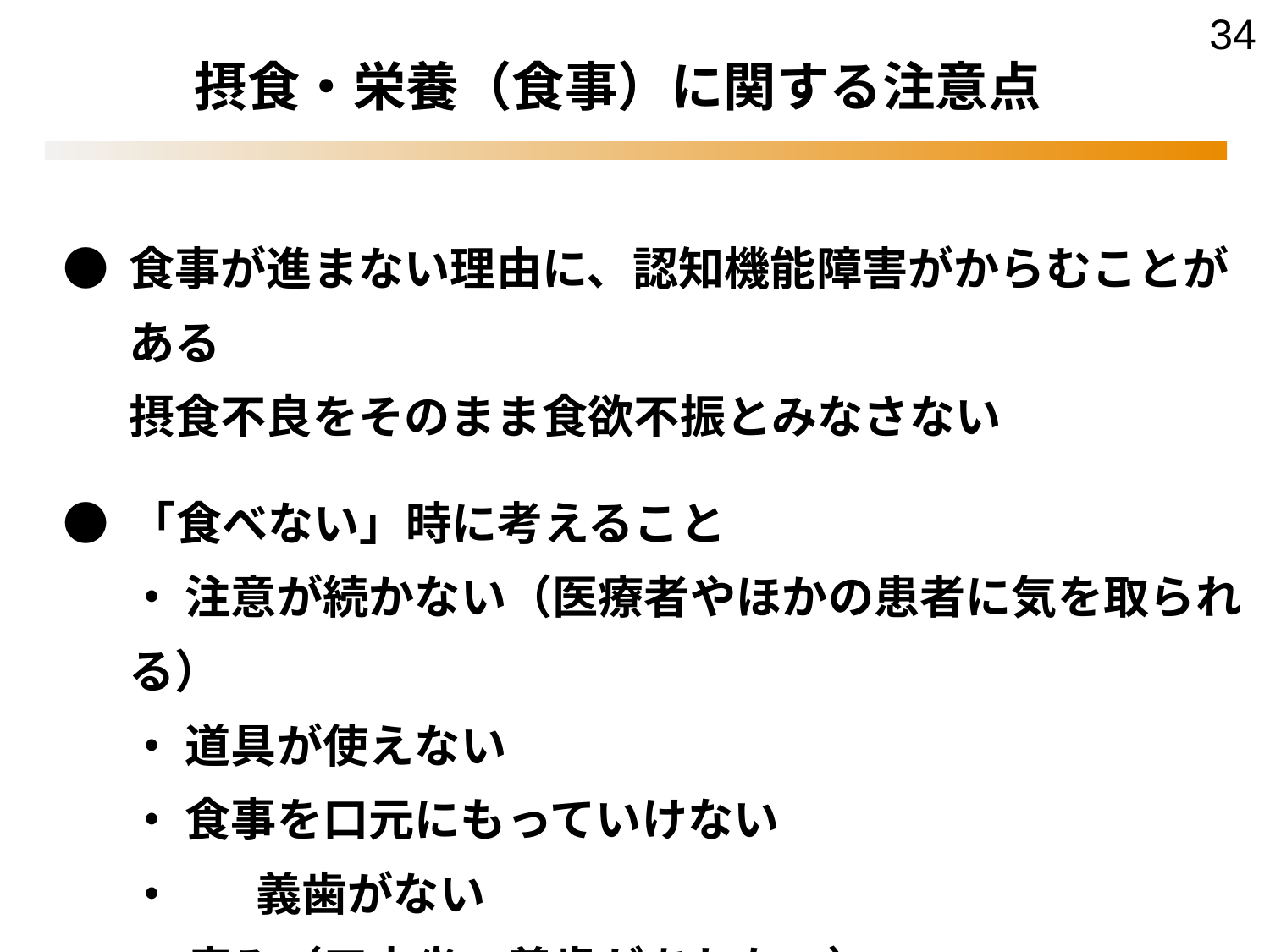

34
摂食・栄養（食事）に関する注意点

  ●	食事が進まない理由に、認知機能障害がからむことがある
摂食不良をそのまま食欲不振とみなさない
  ● 「食べない」時に考えること
   	・ 注意が続かない（医療者やほかの患者に気を取られる）
    	・ 道具が使えない
    	・ 食事を口元にもっていけない
	・	義歯がない
    	・ 痛み（口内炎、義歯があわない）
    	・ 口腔乾燥